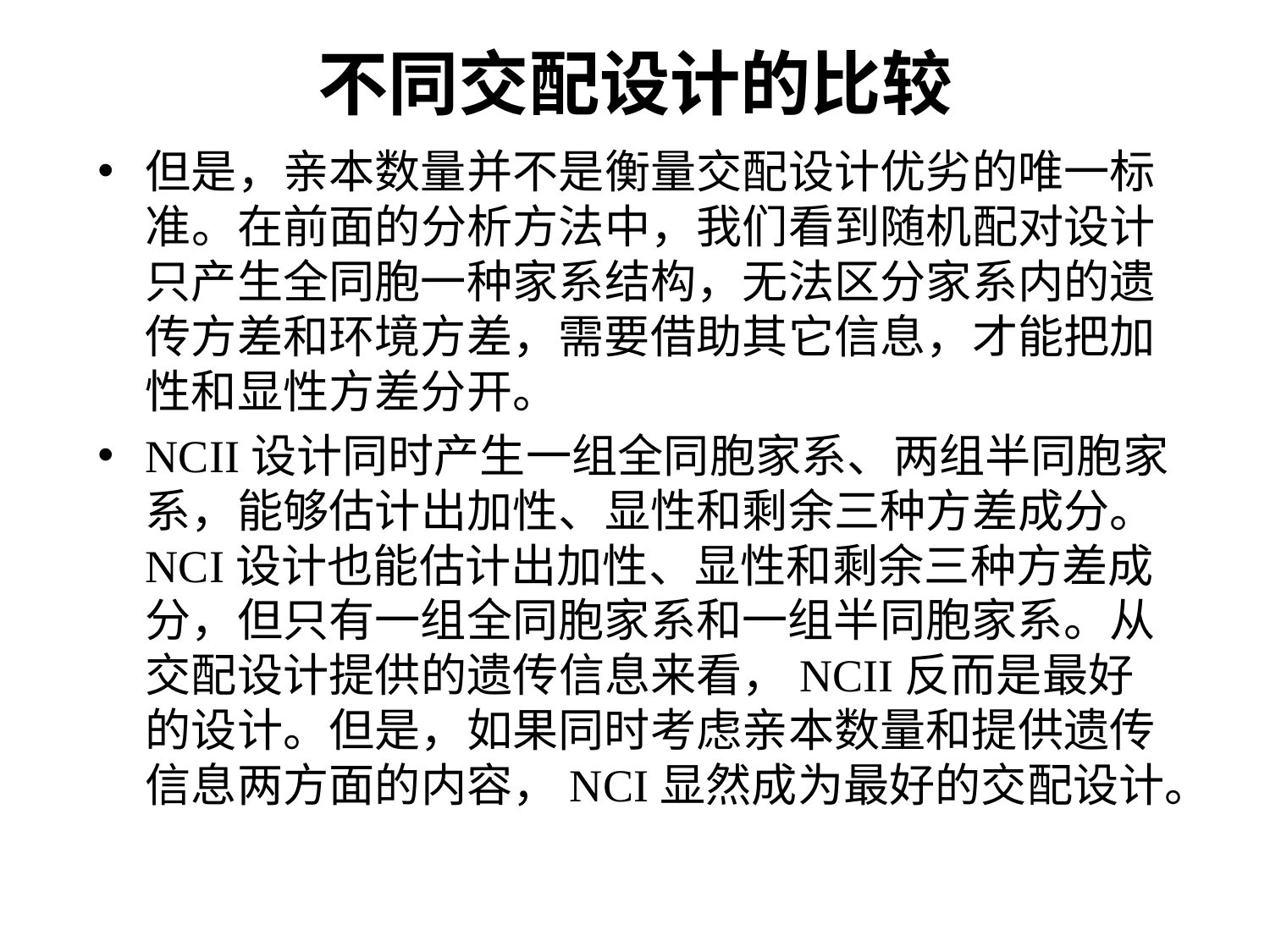

# 不同交配设计的比较
但是，亲本数量并不是衡量交配设计优劣的唯一标准。在前面的分析方法中，我们看到随机配对设计只产生全同胞一种家系结构，无法区分家系内的遗传方差和环境方差，需要借助其它信息，才能把加性和显性方差分开。
NCII设计同时产生一组全同胞家系、两组半同胞家系，能够估计出加性、显性和剩余三种方差成分。NCI设计也能估计出加性、显性和剩余三种方差成分，但只有一组全同胞家系和一组半同胞家系。从交配设计提供的遗传信息来看，NCII反而是最好的设计。但是，如果同时考虑亲本数量和提供遗传信息两方面的内容，NCI显然成为最好的交配设计。